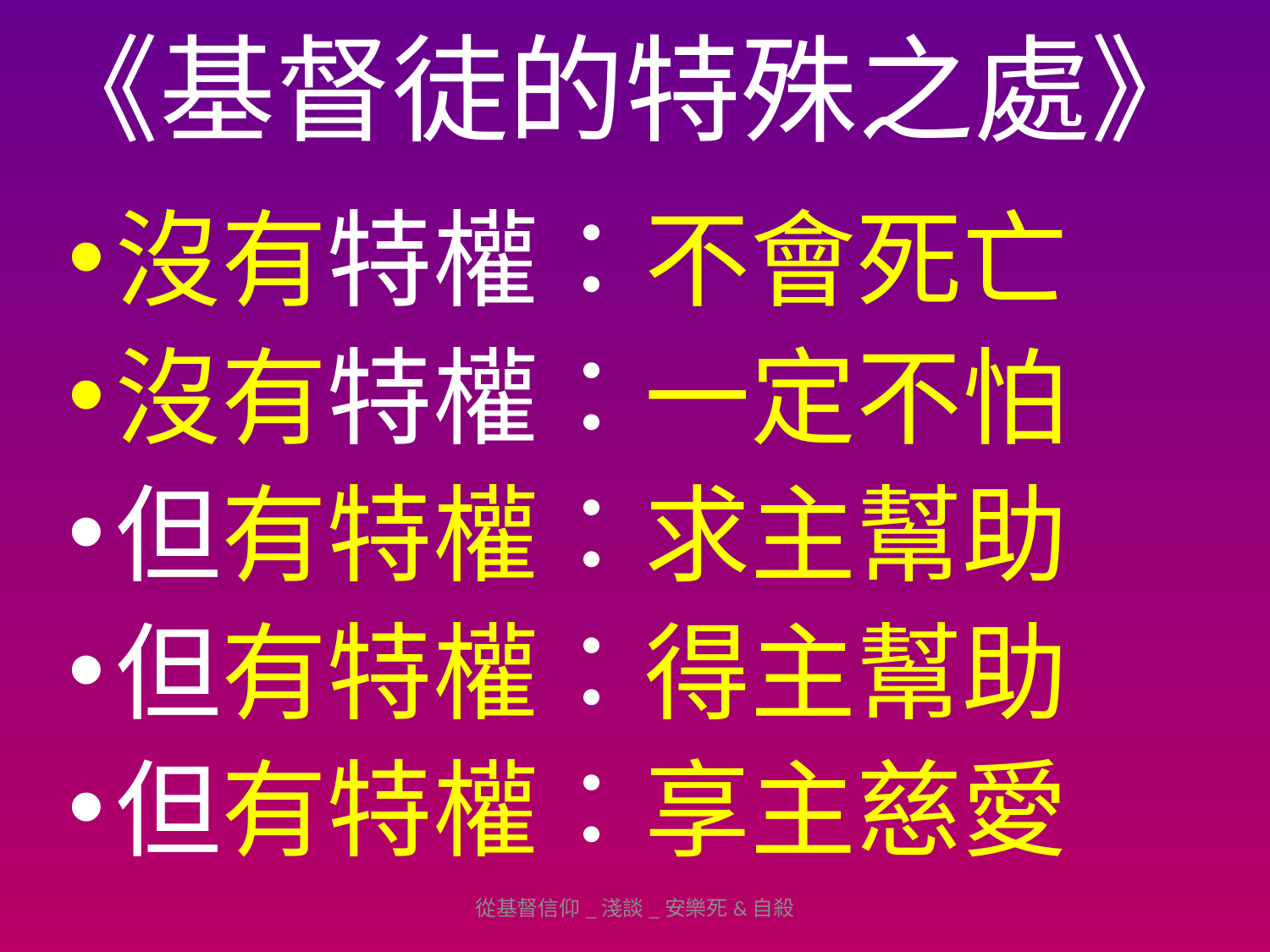

# 《基督徒的特殊之處》
沒有特權：不會死亡
沒有特權：一定不怕
但有特權：求主幫助
但有特權：得主幫助
但有特權：享主慈愛
從基督信仰_淺談_安樂死&自殺